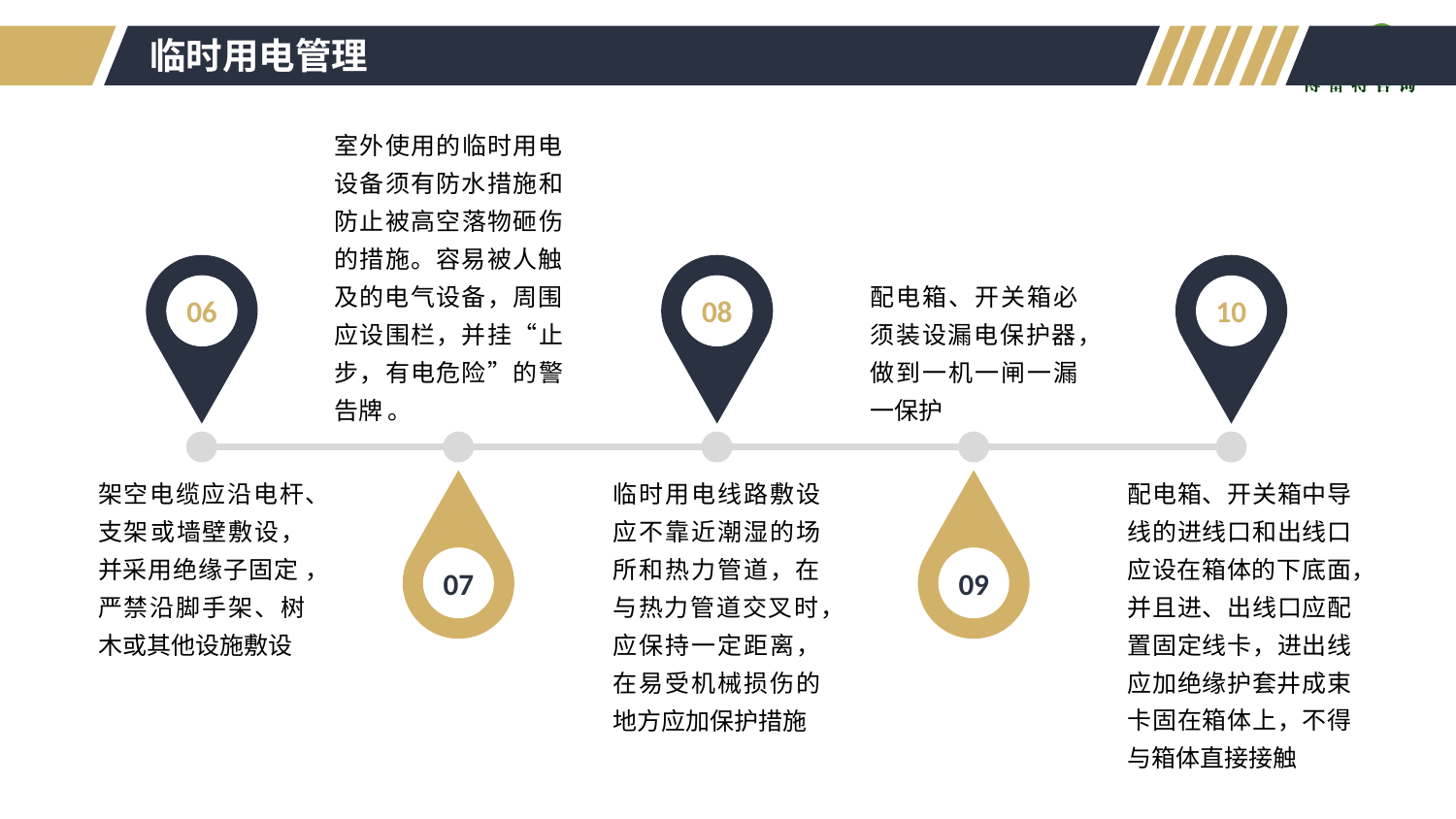

临时用电管理

室外使用的临时用电设备须有防水措施和防止被高空落物砸伤的措施。容易被人触及的电气设备，周围应设围栏，并挂“止步，有电危险”的警告牌 。

06
06

08
08

10
配电箱、开关箱必须装设漏电保护器，做到一机一闸一漏一保护

架空电缆应沿电杆、支架或墙壁敷设，并采用绝缘子固定 ，严禁沿脚手架、树木或其他设施敷设
临时用电线路敷设应不靠近潮湿的场所和热力管道，在与热力管道交叉时，应保持一定距离，在易受机械损伤的地方应加保护措施
配电箱、开关箱中导线的进线口和出线口应设在箱体的下底面，并且进、出线口应配置固定线卡，进出线应加绝缘护套井成束卡固在箱体上，不得与箱体直接接触

07

09